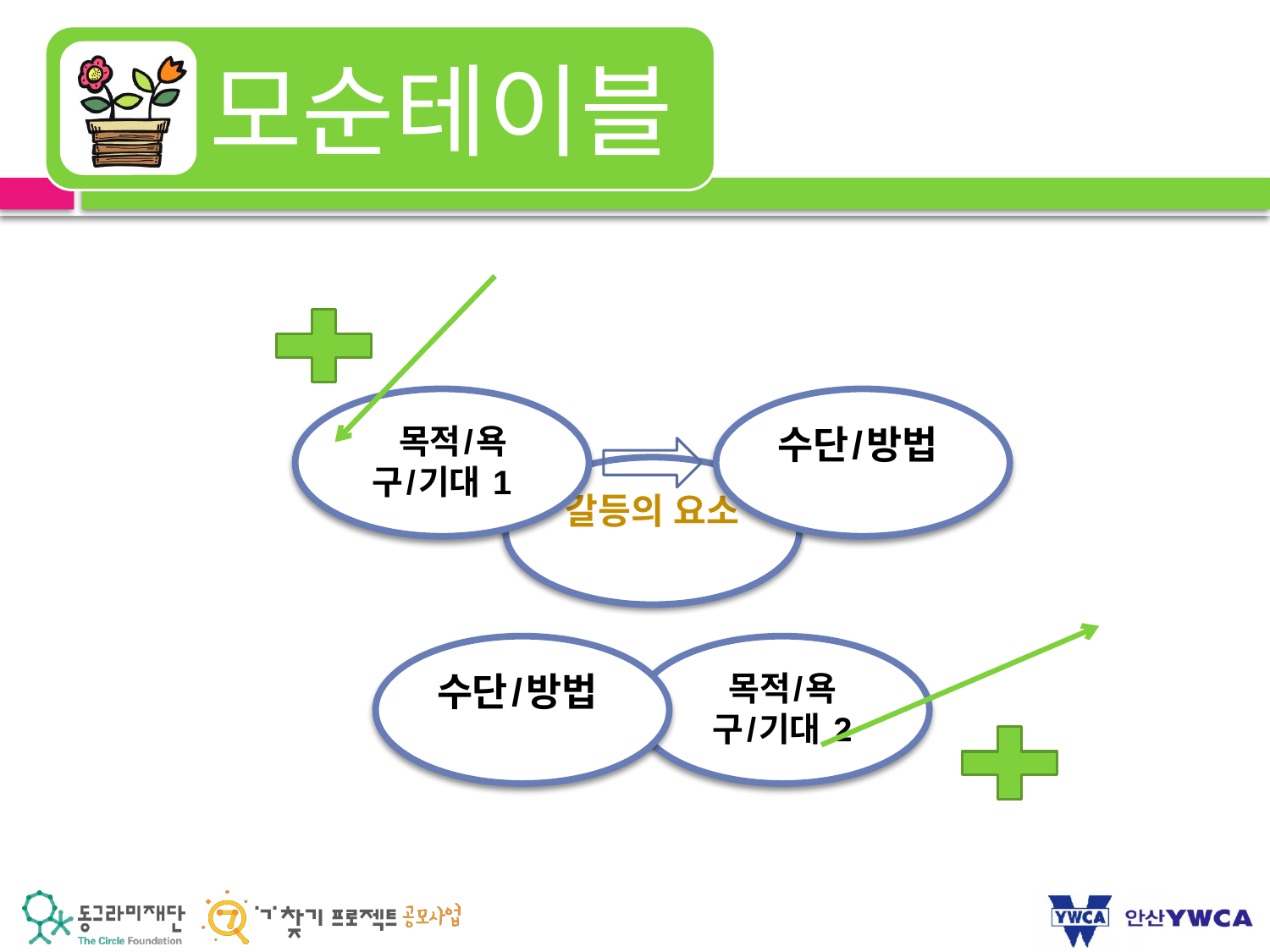

모순테이블
갈등의 요소
목적/욕구/기대 2
수단/방법
  목적/욕구/기대 1
수단/방법